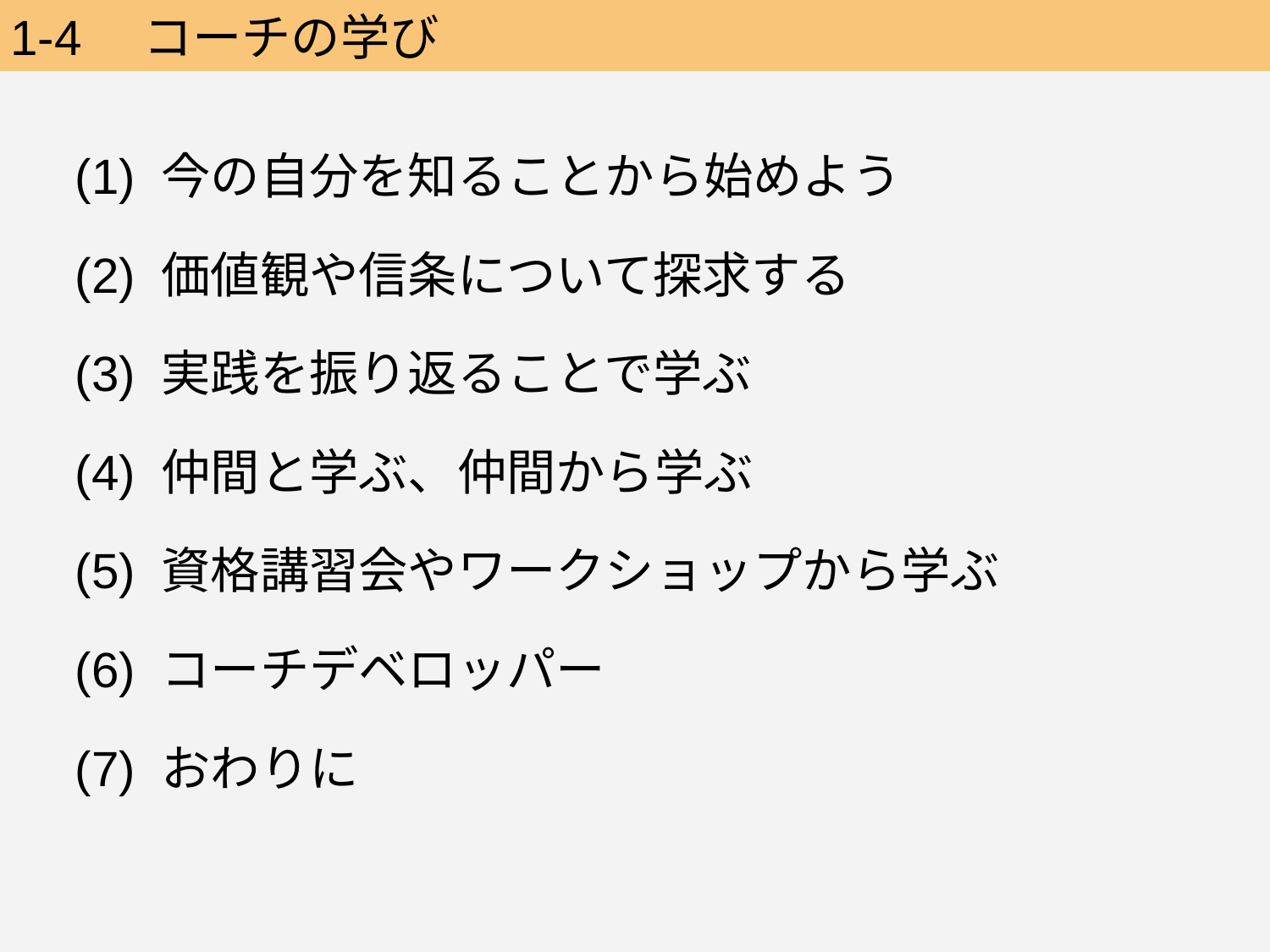

1-4　コーチの学び
(1) 今の自分を知ることから始めよう
(2) 価値観や信条について探求する
(3) 実践を振り返ることで学ぶ
(4) 仲間と学ぶ、仲間から学ぶ
(5) 資格講習会やワークショップから学ぶ
(6) コーチデベロッパー
(7) おわりに